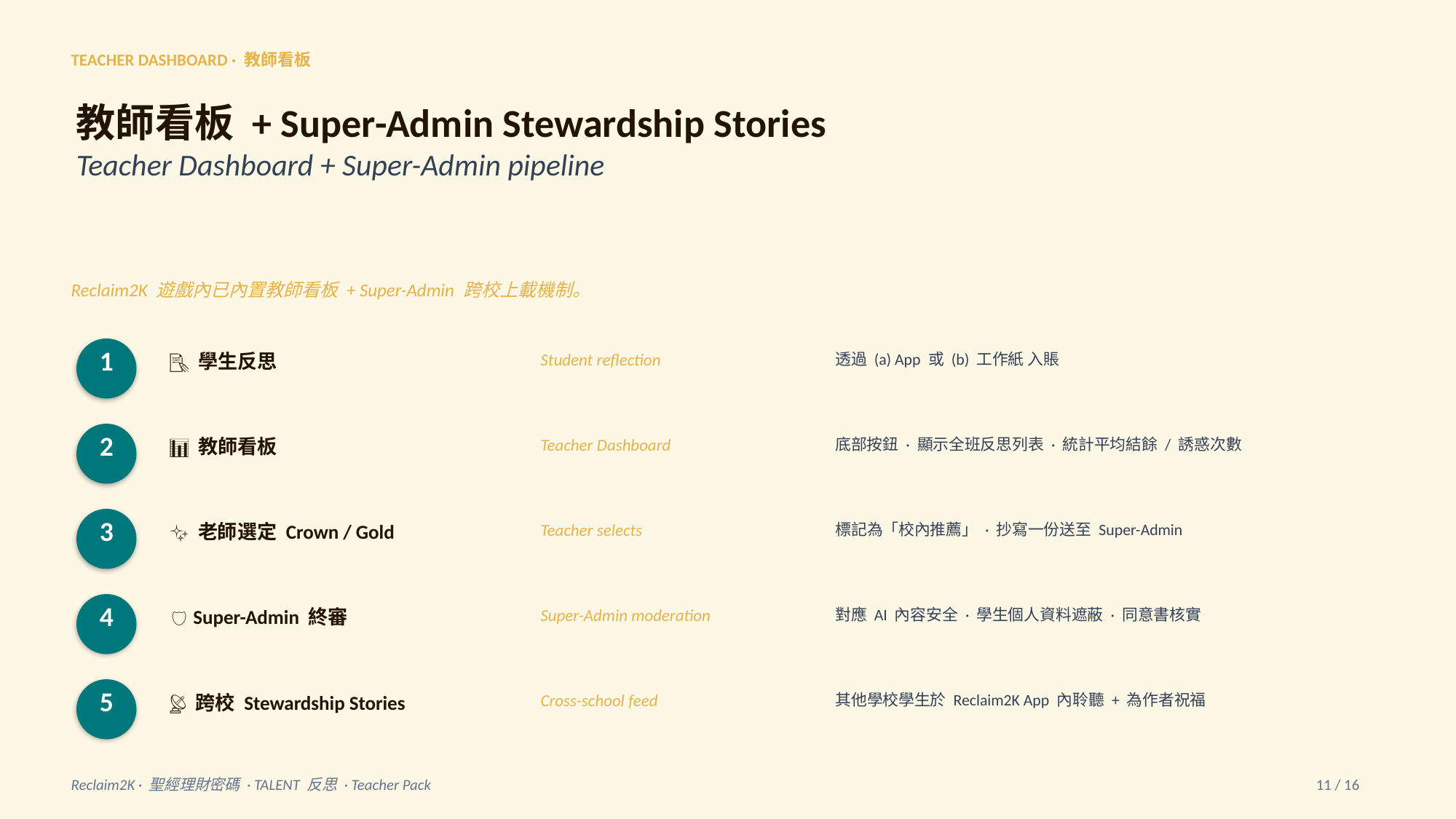

TEACHER DASHBOARD · 教師看板
教師看板 + Super-Admin Stewardship Stories
Teacher Dashboard + Super-Admin pipeline
Reclaim2K 遊戲內已內置教師看板 + Super-Admin 跨校上載機制。

1
📝 學生反思
Student reflection
透過 (a) App 或 (b) 工作紙 入賬

2
📊 教師看板
Teacher Dashboard
底部按鈕 · 顯示全班反思列表 · 統計平均結餘 / 誘惑次數

3
✨ 老師選定 Crown / Gold
Teacher selects
標記為「校內推薦」 · 抄寫一份送至 Super-Admin

4
🛡 Super-Admin 終審
Super-Admin moderation
對應 AI 內容安全 · 學生個人資料遮蔽 · 同意書核實

5
📡 跨校 Stewardship Stories
Cross-school feed
其他學校學生於 Reclaim2K App 內聆聽 + 為作者祝福
Reclaim2K · 聖經理財密碼 · TALENT 反思 · Teacher Pack
11 / 16